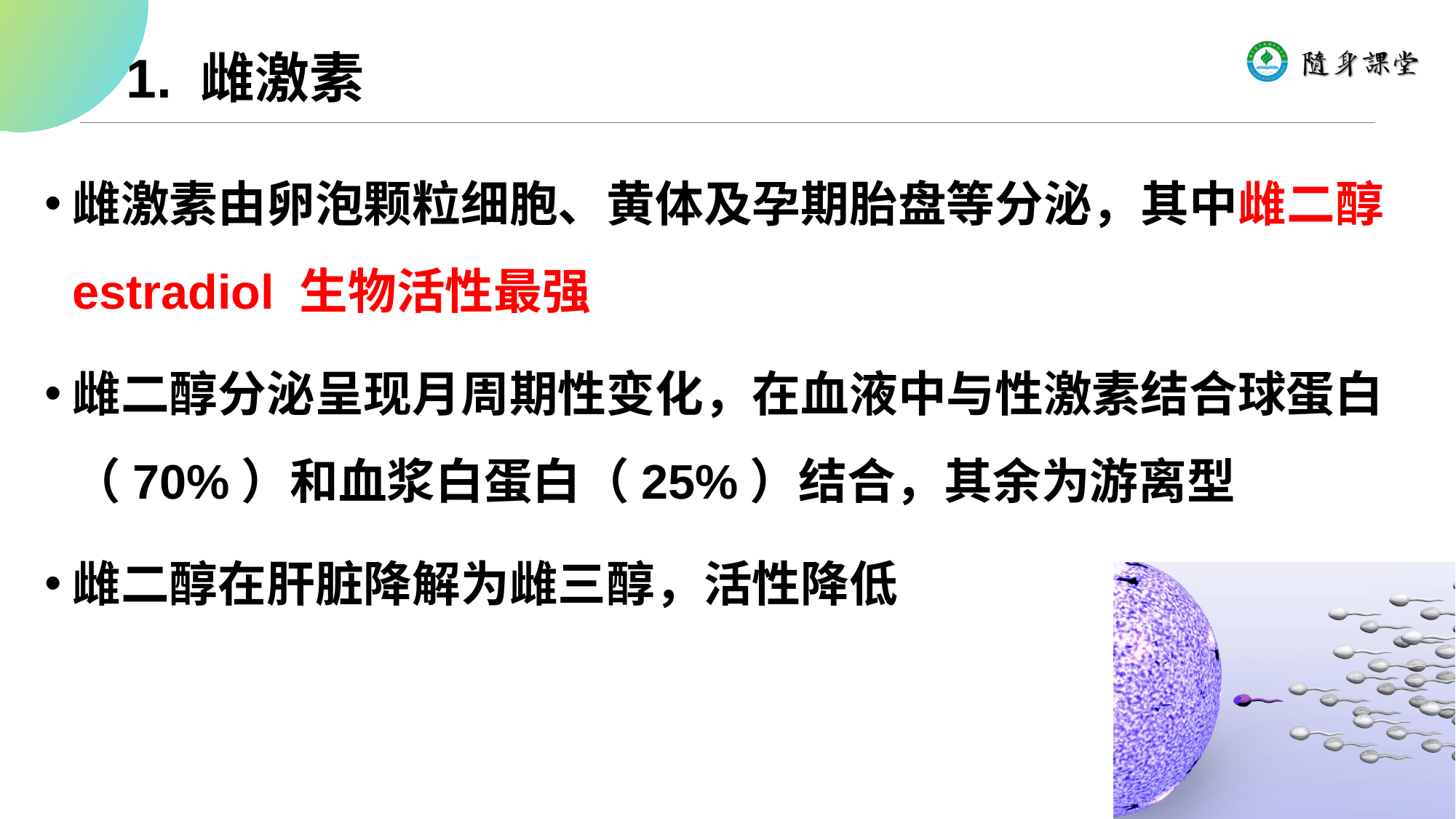

# 1. 雌激素
雌激素由卵泡颗粒细胞、黄体及孕期胎盘等分泌，其中雌二醇 estradiol 生物活性最强
雌二醇分泌呈现月周期性变化，在血液中与性激素结合球蛋白（70%）和血浆白蛋白（25%）结合，其余为游离型
雌二醇在肝脏降解为雌三醇，活性降低